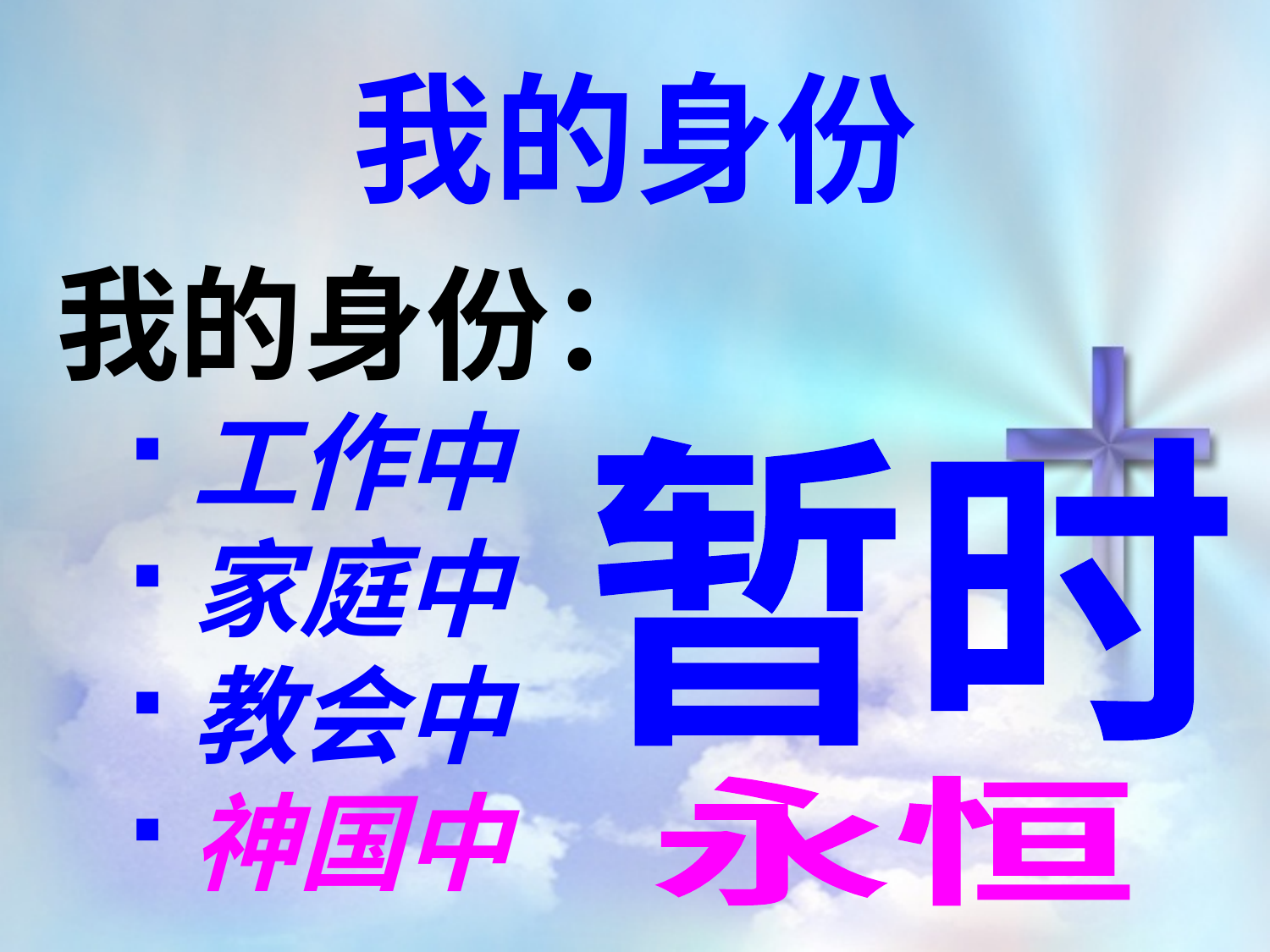

我的身份
我的身份：
工作中
家庭中
教会中
神国中
暂时
永恒